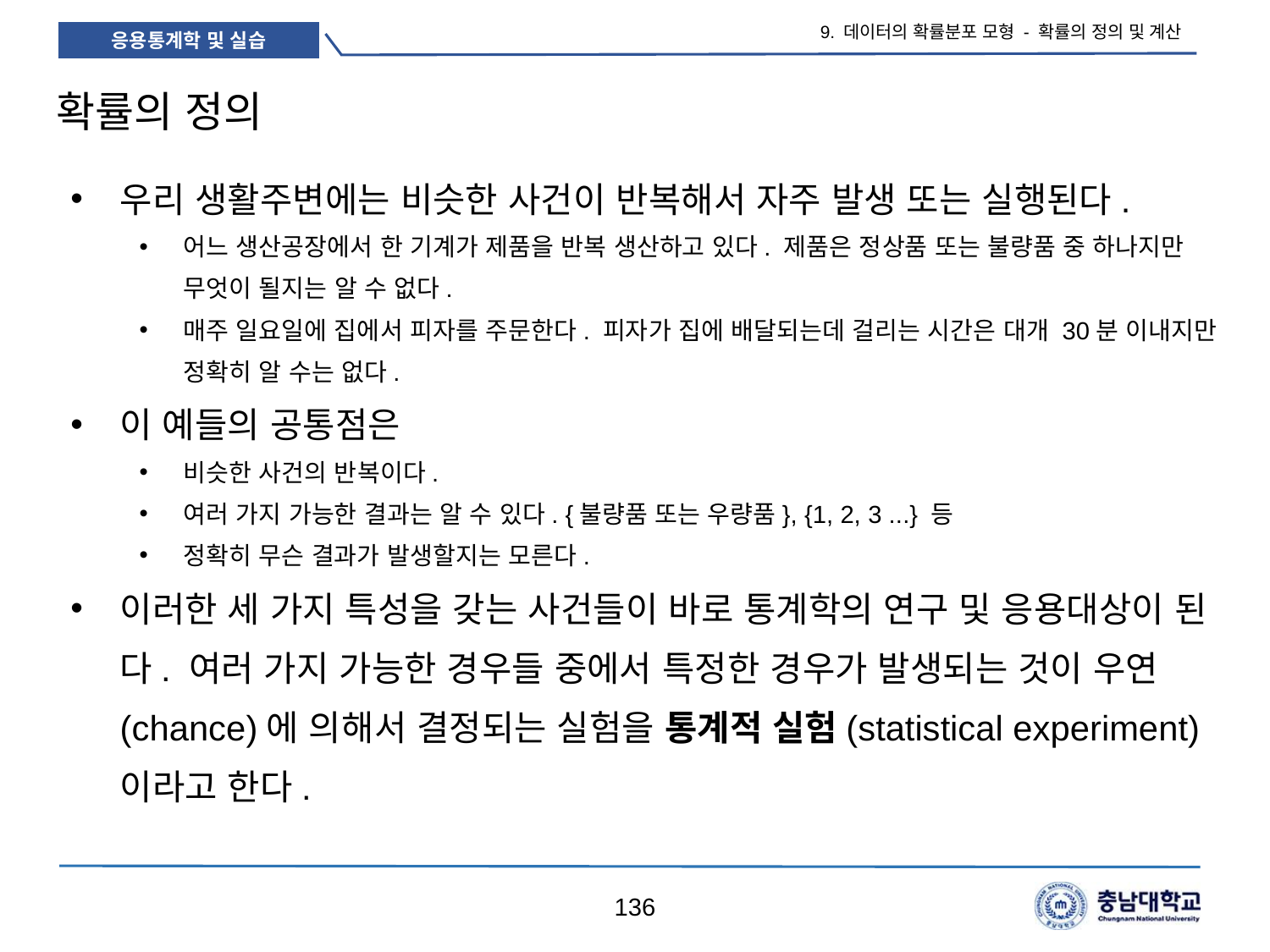

9. 데이터의 확률분포 모형 - 확률의 정의 및 계산
# 확률의 정의
우리 생활주변에는 비슷한 사건이 반복해서 자주 발생 또는 실행된다.
어느 생산공장에서 한 기계가 제품을 반복 생산하고 있다. 제품은 정상품 또는 불량품 중 하나지만 무엇이 될지는 알 수 없다.
매주 일요일에 집에서 피자를 주문한다. 피자가 집에 배달되는데 걸리는 시간은 대개 30분 이내지만 정확히 알 수는 없다.
이 예들의 공통점은
비슷한 사건의 반복이다.
여러 가지 가능한 결과는 알 수 있다. {불량품 또는 우량품}, {1, 2, 3 ...} 등
정확히 무슨 결과가 발생할지는 모른다.
이러한 세 가지 특성을 갖는 사건들이 바로 통계학의 연구 및 응용대상이 된다. 여러 가지 가능한 경우들 중에서 특정한 경우가 발생되는 것이 우연(chance)에 의해서 결정되는 실험을 통계적 실험(statistical experiment)이라고 한다.
136